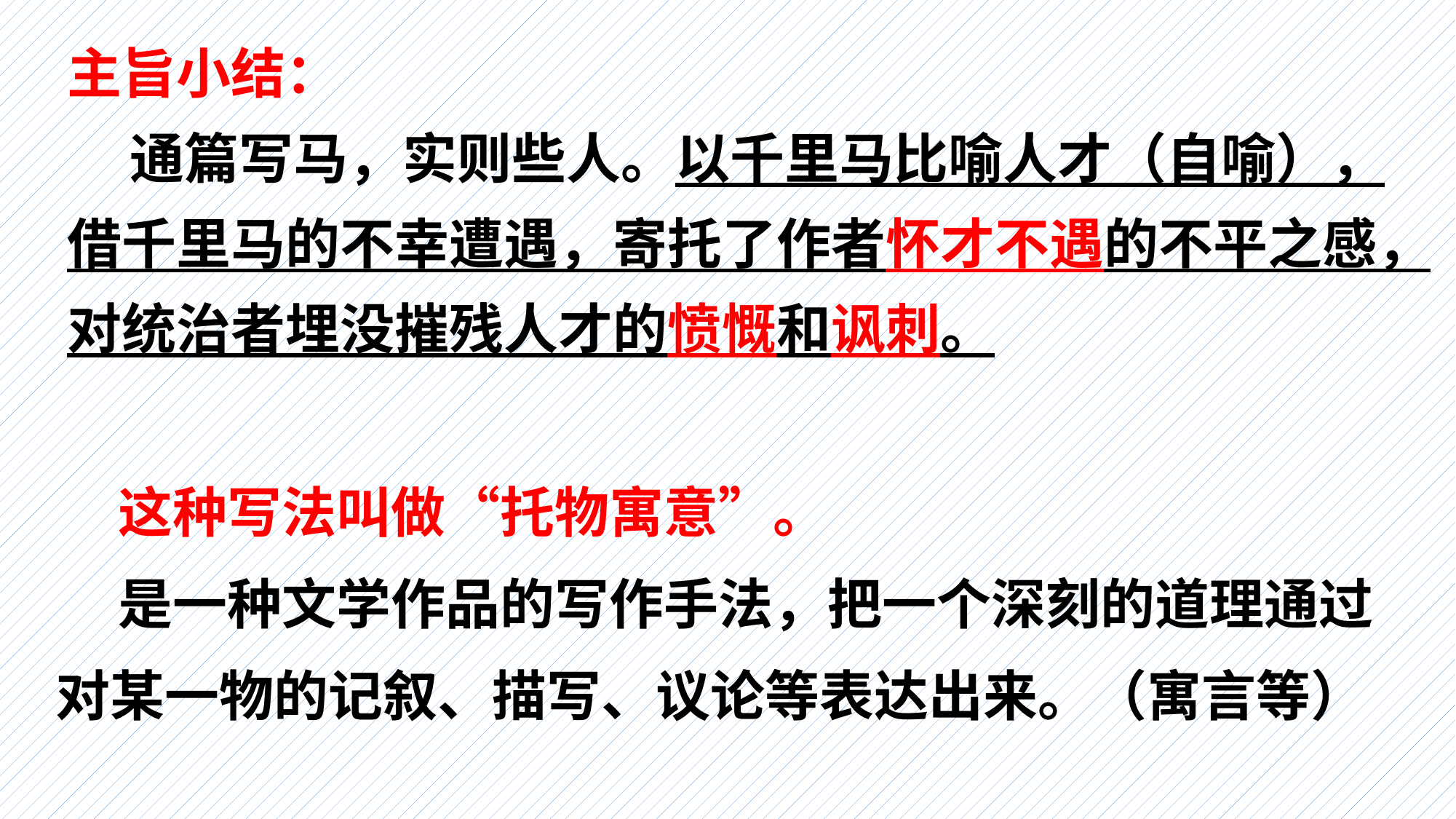

主旨小结：
    通篇写马，实则些人。以千里马比喻人才（自喻），借千里马的不幸遭遇，寄托了作者怀才不遇的不平之感，对统治者埋没摧残人才的愤慨和讽刺。
    这种写法叫做“托物寓意”。
    是一种文学作品的写作手法，把一个深刻的道理通过对某一物的记叙、描写、议论等表达出来。（寓言等）